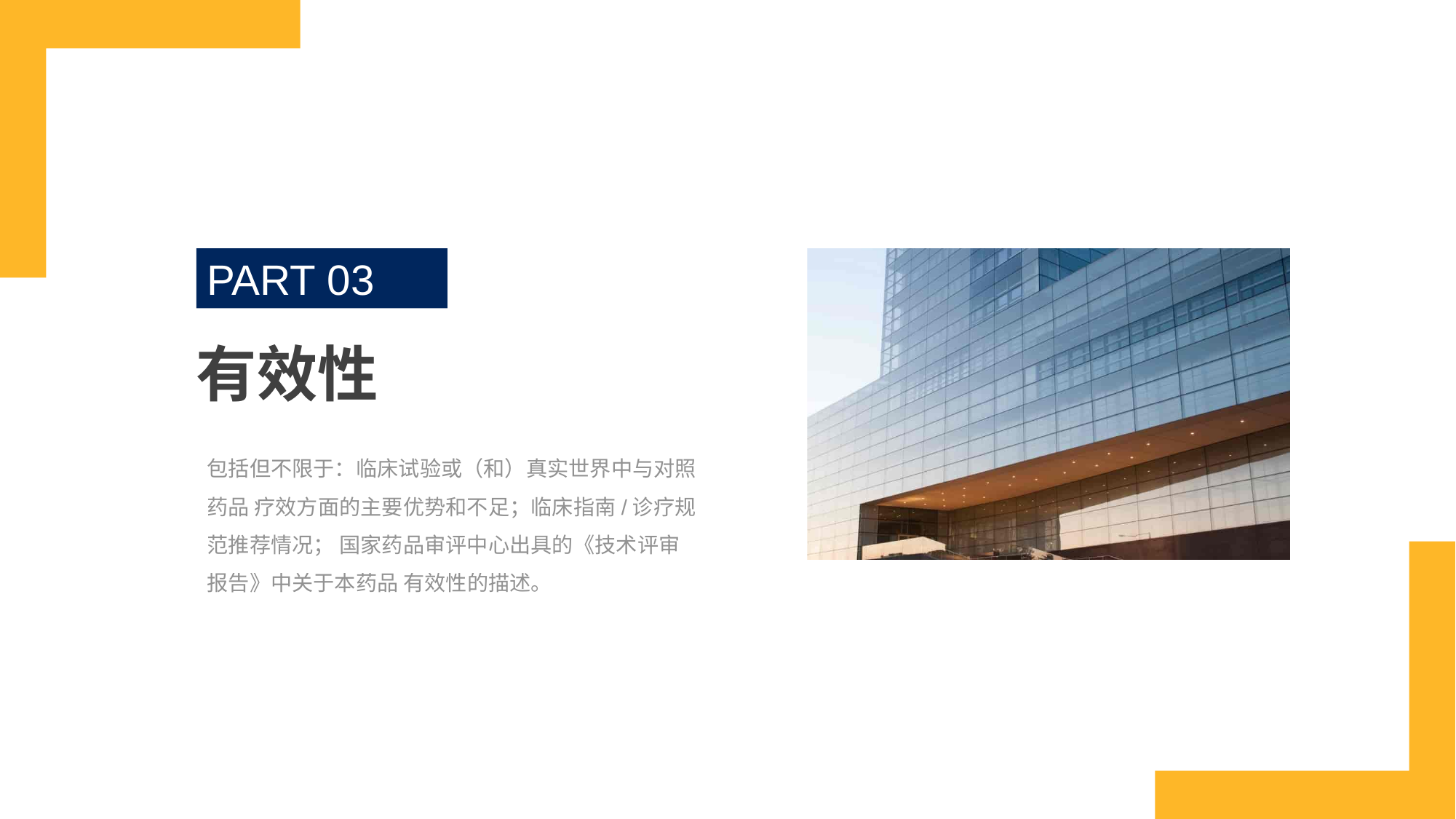

PART 03

有效性
包括但不限于：临床试验或（和）真实世界中与对照药品 疗效方面的主要优势和不足；临床指南/诊疗规范推荐情况； 国家药品审评中心出具的《技术评审报告》中关于本药品 有效性的描述。